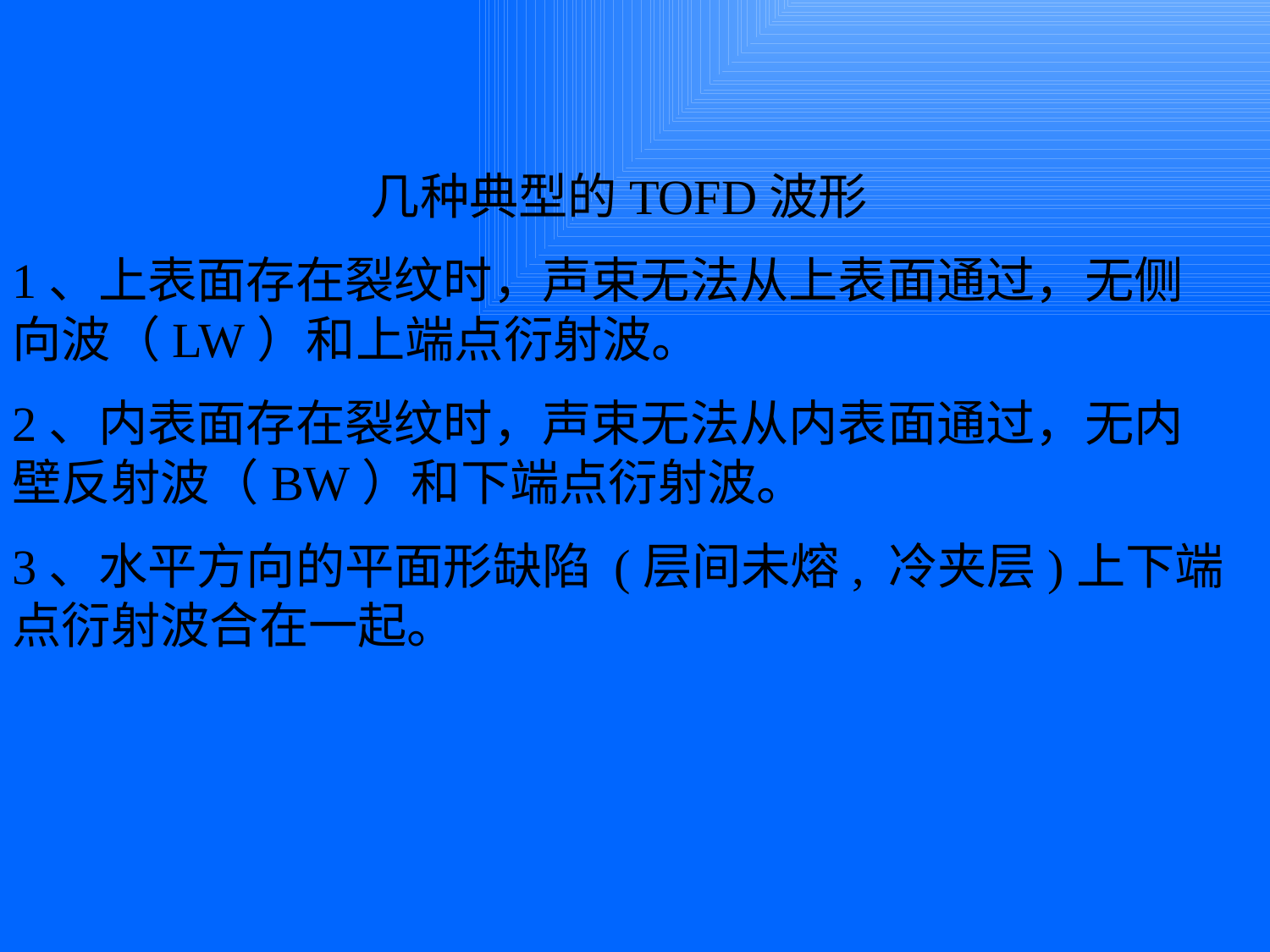

几种典型的TOFD波形
1、上表面存在裂纹时，声束无法从上表面通过，无侧向波（LW）和上端点衍射波。
2、内表面存在裂纹时，声束无法从内表面通过，无内壁反射波（BW）和下端点衍射波。
3、水平方向的平面形缺陷 (层间未熔, 冷夹层)上下端点衍射波合在一起。